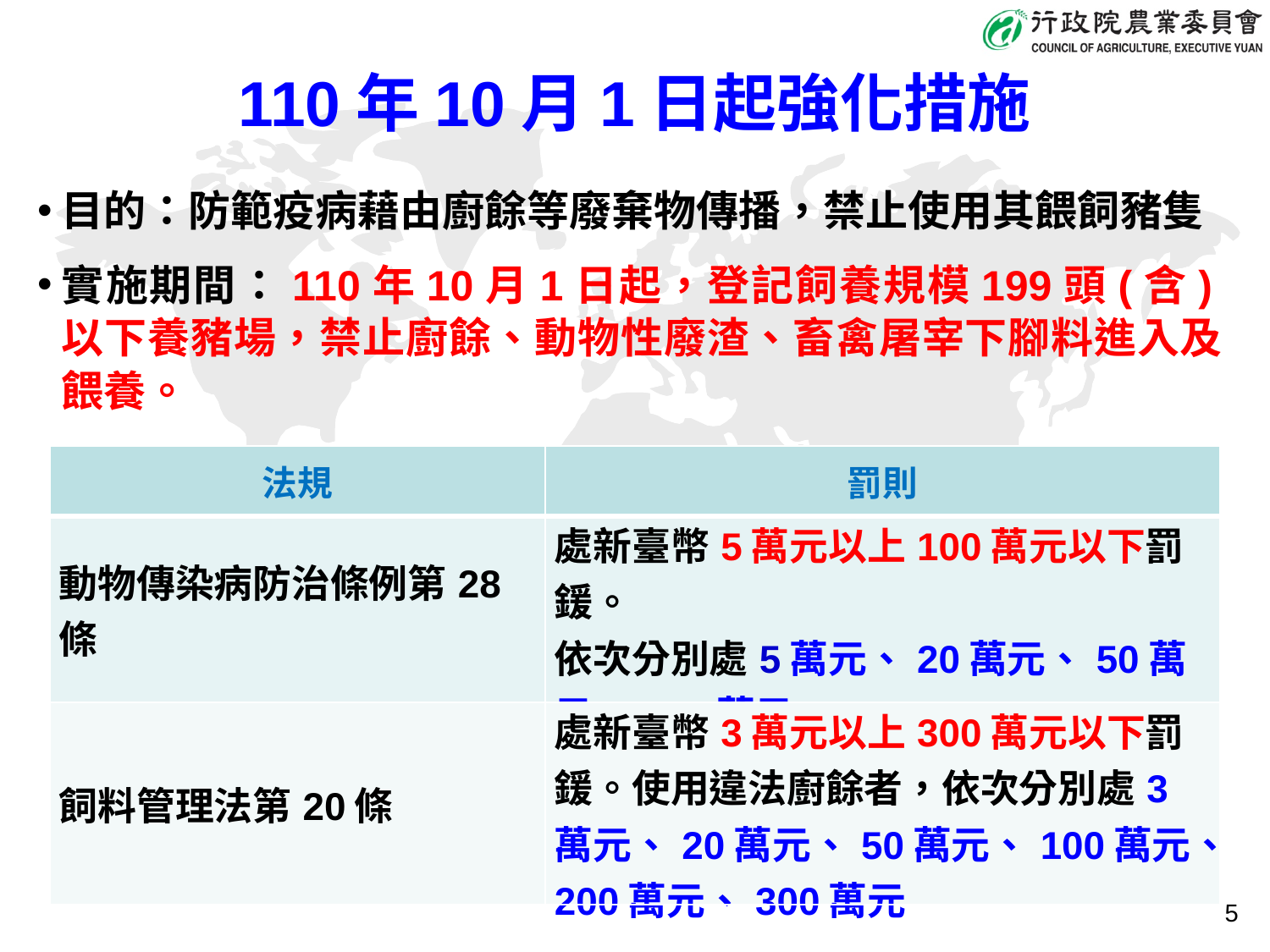

110年10月1日起強化措施
目的：防範疫病藉由廚餘等廢棄物傳播，禁止使用其餵飼豬隻
實施期間：110年10月1日起，登記飼養規模199頭(含)以下養豬場，禁止廚餘、動物性廢渣、畜禽屠宰下腳料進入及餵養。
| 法規 | 罰則 |
| --- | --- |
| 動物傳染病防治條例第28條 | 處新臺幣5萬元以上100萬元以下罰鍰。 依次分別處5萬元、20萬元、50萬元、100萬元 |
| 飼料管理法第20條 | 處新臺幣3萬元以上300萬元以下罰鍰。使用違法廚餘者，依次分別處3萬元、20萬元、50萬元、100萬元、200萬元、300萬元 |
5